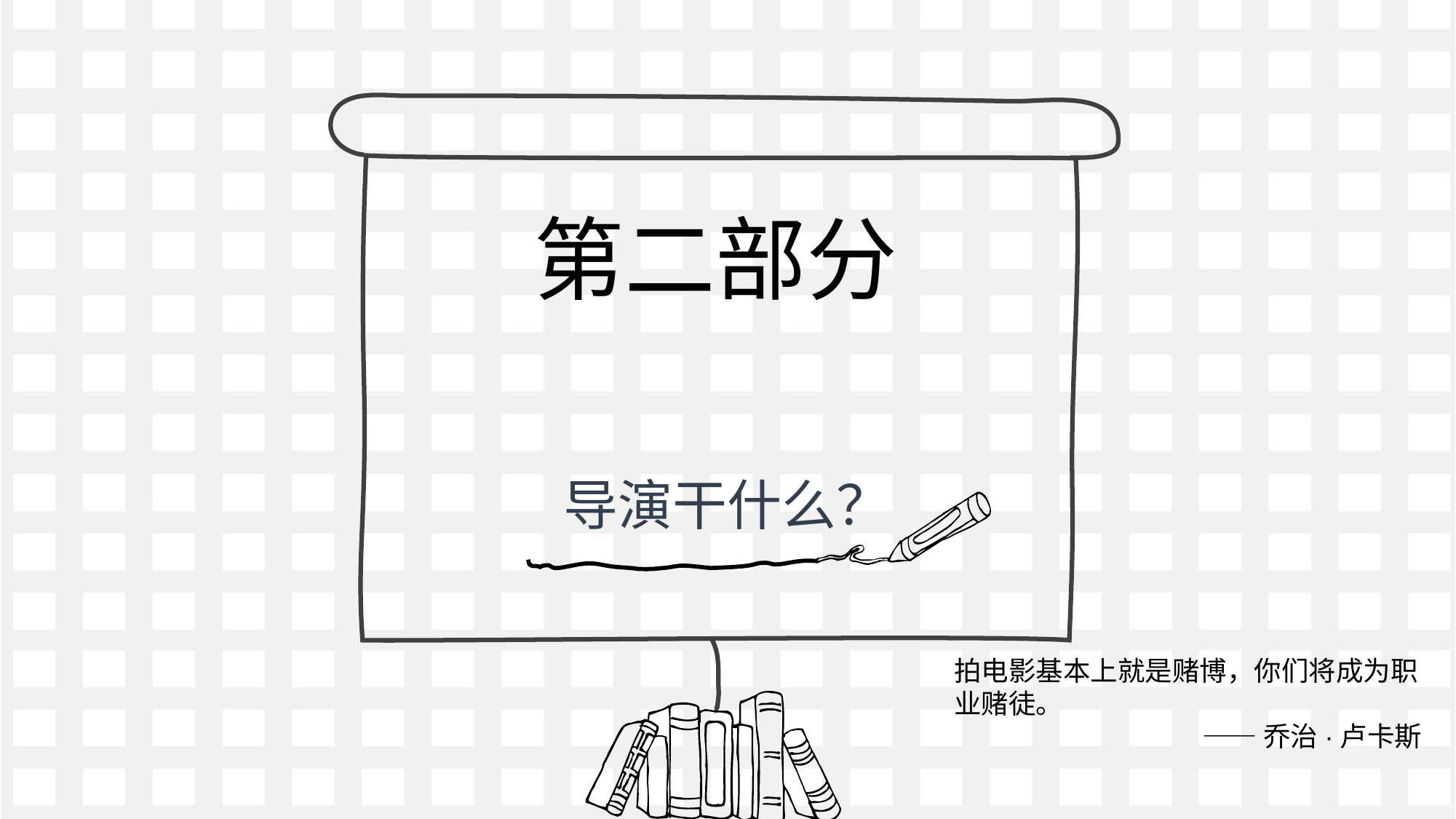

第二部分
导演干什么？

拍电影基本上就是赌博，你们将成为职业赌徒。
——乔治·卢卡斯